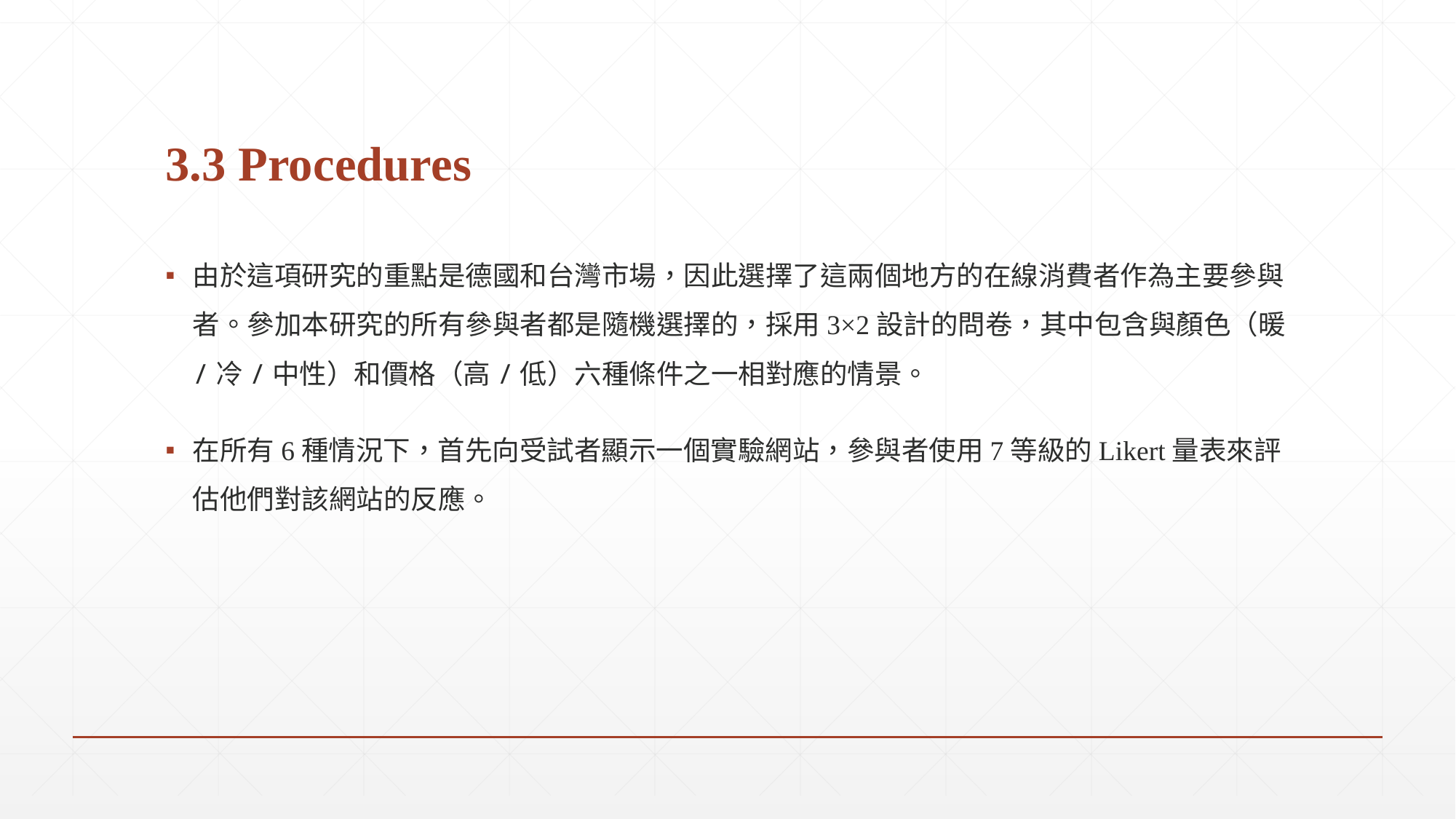

# 3.3 Procedures
由於這項研究的重點是德國和台灣市場，因此選擇了這兩個地方的在線消費者作為主要參與者。參加本研究的所有參與者都是隨機選擇的，採用3×2設計的問卷，其中包含與顏色（暖/冷/中性）和價格（高/低）六種條件之一相對應的情景。
在所有6種情況下，首先向受試者顯示一個實驗網站，參與者使用7等級的Likert量表來評估他們對該網站的反應。